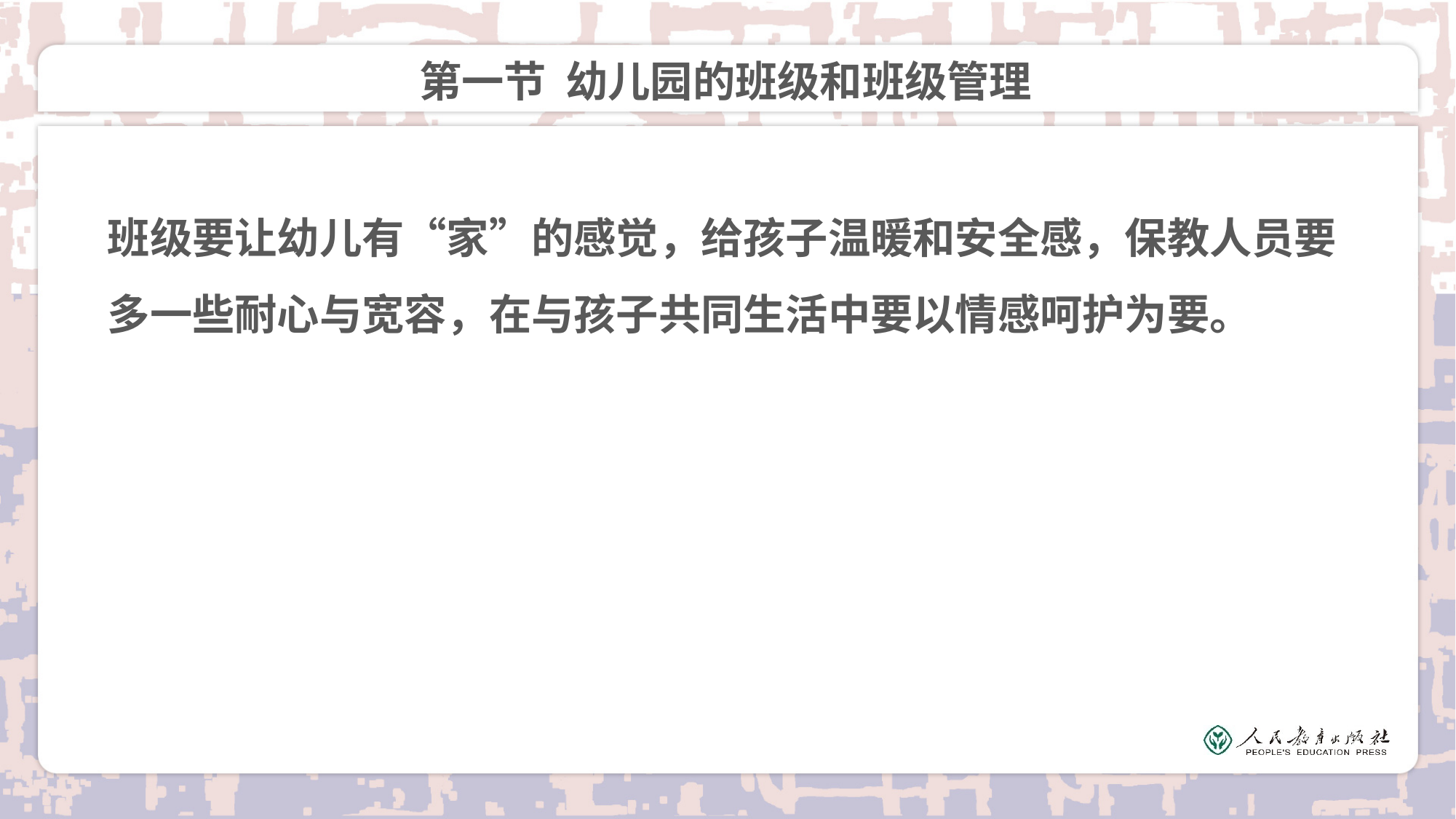

# 第一节  幼儿园的班级和班级管理
班级要让幼儿有“家”的感觉，给孩子温暖和安全感，保教人员要多一些耐心与宽容，在与孩子共同生活中要以情感呵护为要。